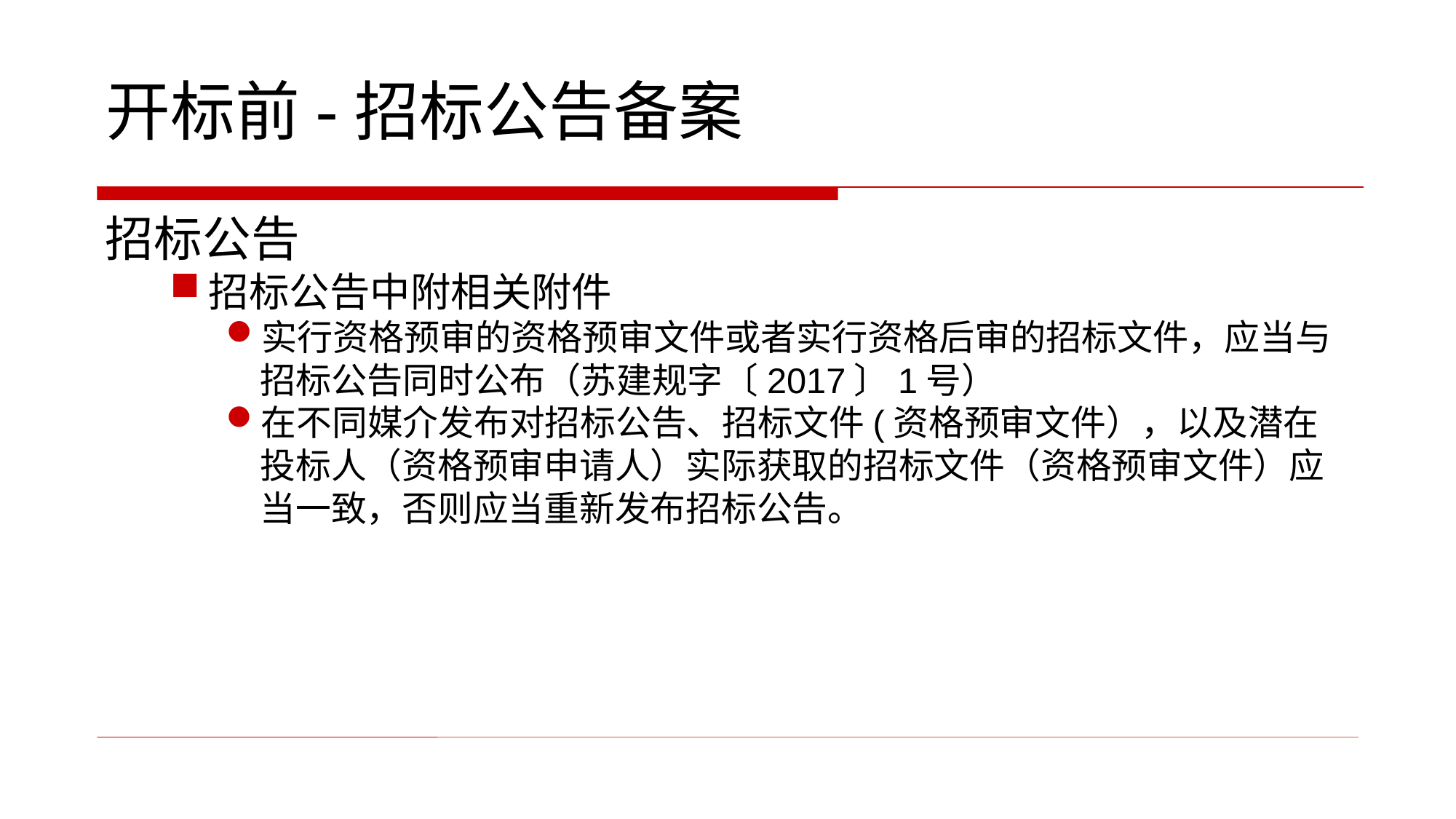

开标前-招标公告备案
招标公告
招标公告中附相关附件
实行资格预审的资格预审文件或者实行资格后审的招标文件，应当与招标公告同时公布（苏建规字〔2017〕1号）
在不同媒介发布对招标公告、招标文件(资格预审文件），以及潜在投标人（资格预审申请人）实际获取的招标文件（资格预审文件）应当一致，否则应当重新发布招标公告。